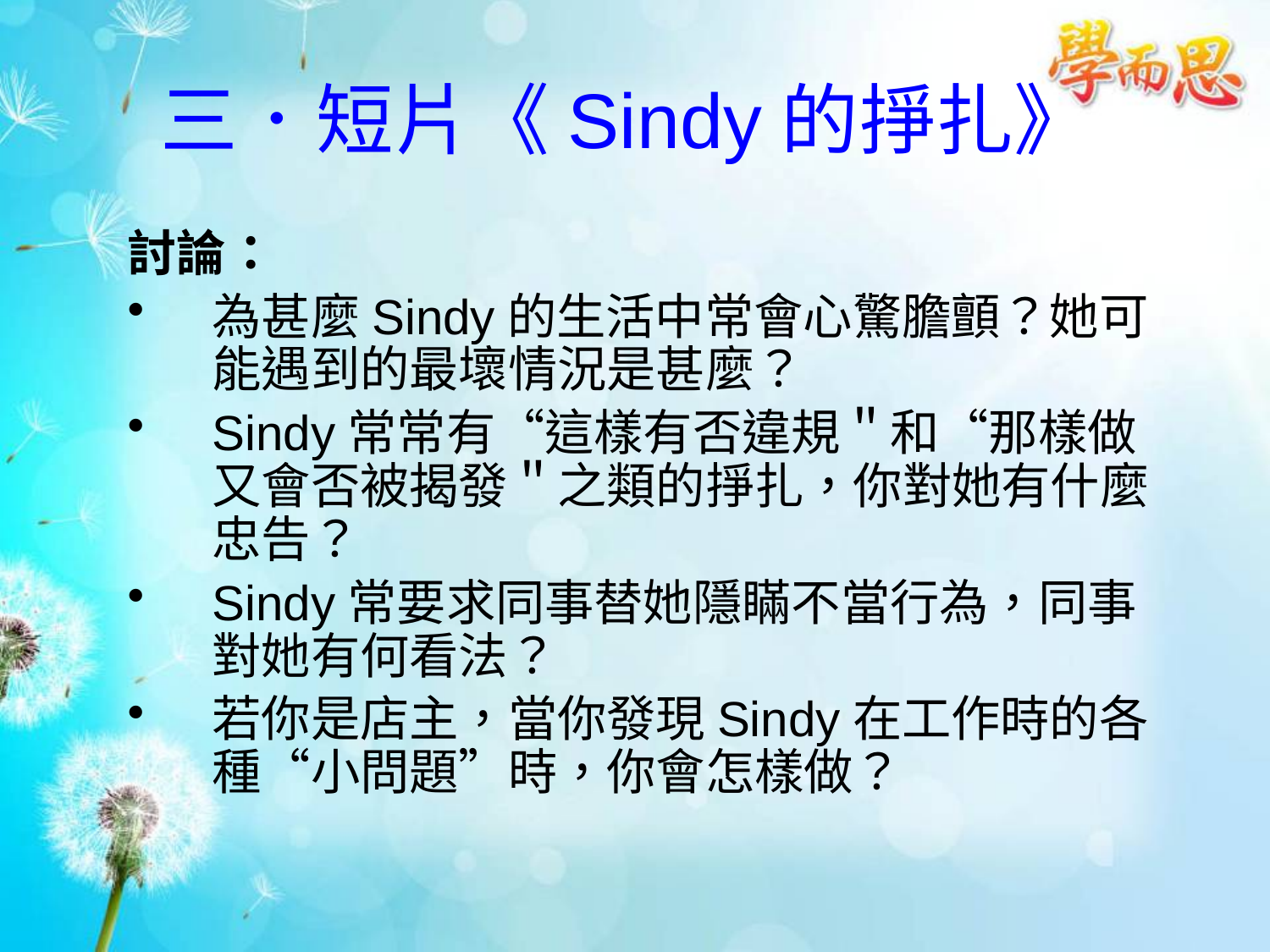

# 三．短片《Sindy的掙扎》
討論：
為甚麼Sindy的生活中常會心驚膽顫？她可能遇到的最壞情況是甚麼？
Sindy常常有“這樣有否違規＂和“那樣做又會否被揭發＂之類的掙扎，你對她有什麼忠告？
Sindy常要求同事替她隱瞞不當行為，同事對她有何看法？
若你是店主，當你發現Sindy在工作時的各種“小問題”時，你會怎樣做？